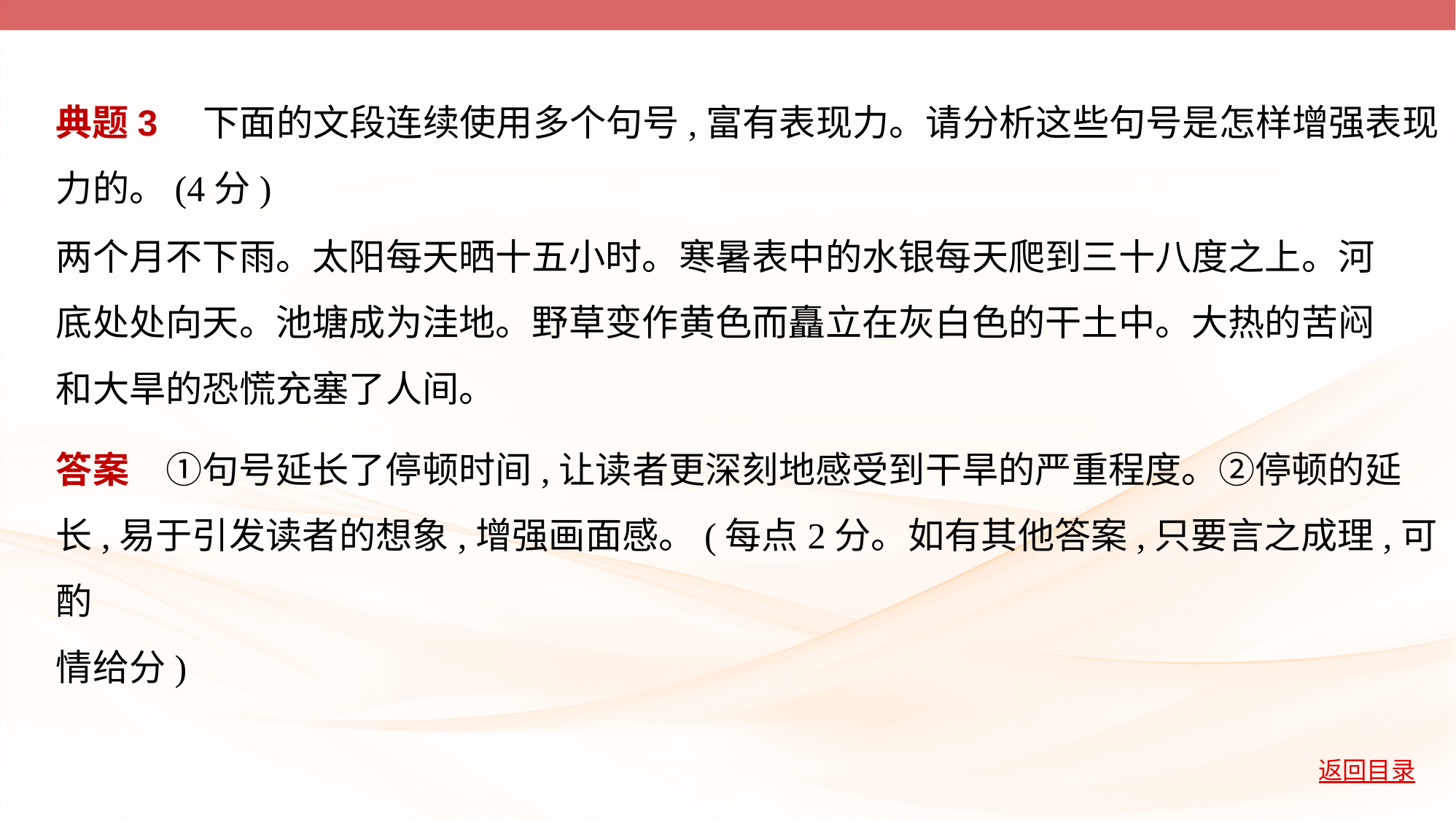

典题3　下面的文段连续使用多个句号,富有表现力。请分析这些句号是怎样增强表现
力的。(4分)
两个月不下雨。太阳每天晒十五小时。寒暑表中的水银每天爬到三十八度之上。河
底处处向天。池塘成为洼地。野草变作黄色而矗立在灰白色的干土中。大热的苦闷
和大旱的恐慌充塞了人间。
答案　①句号延长了停顿时间,让读者更深刻地感受到干旱的严重程度。②停顿的延
长,易于引发读者的想象,增强画面感。(每点2分。如有其他答案,只要言之成理,可酌
情给分)